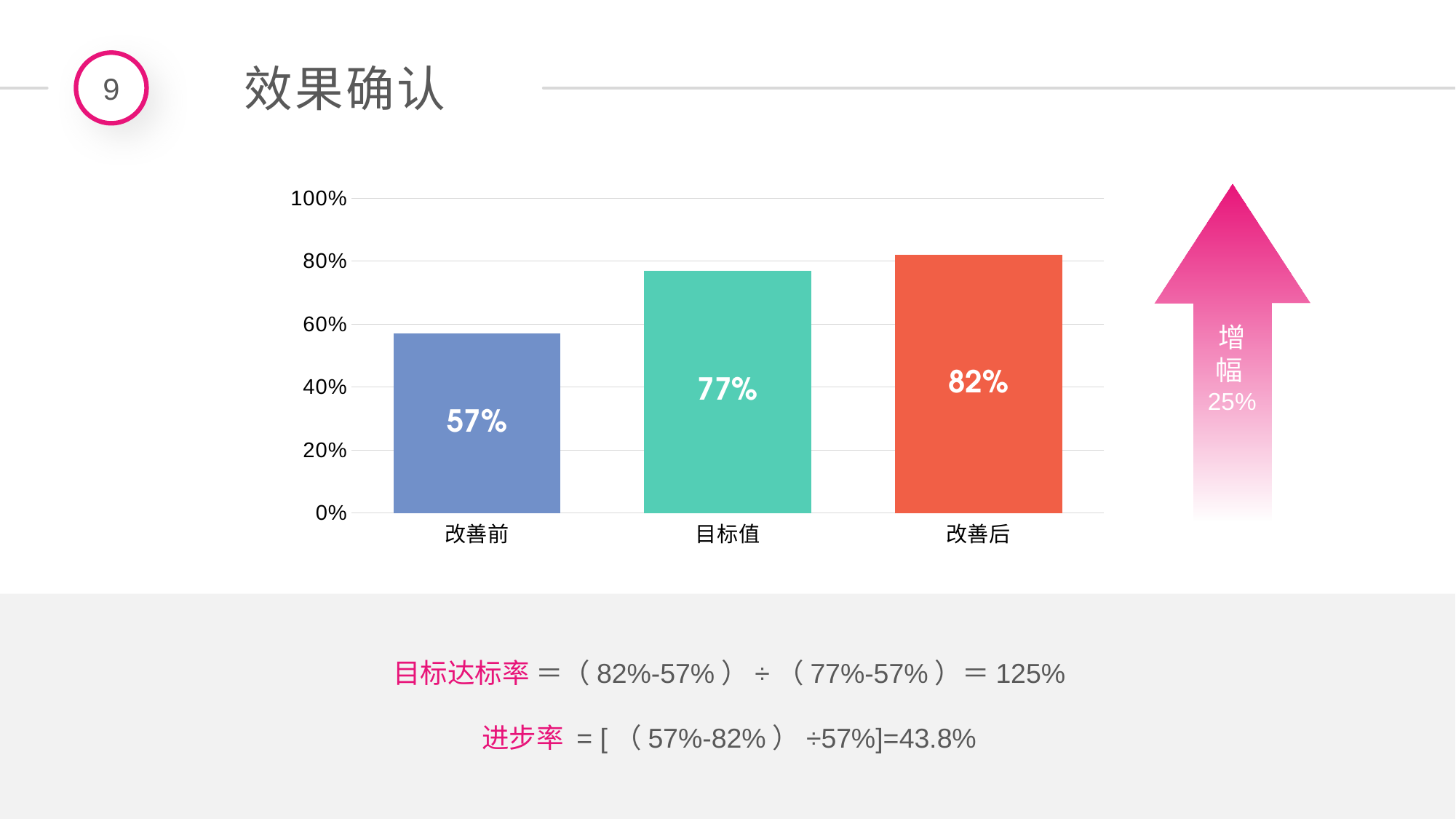

9
效果确认

### Chart

| Category |  |
|---|---|
| 改善前 | 0.57 |
| 目标值 | 0.77 |
| 改善后 | 0.82 |
增幅25%

目标达标率 ＝（82%-57%）÷（77%-57%）＝125%
进步率 = [（57%-82%）÷57%]=43.8%
延时符